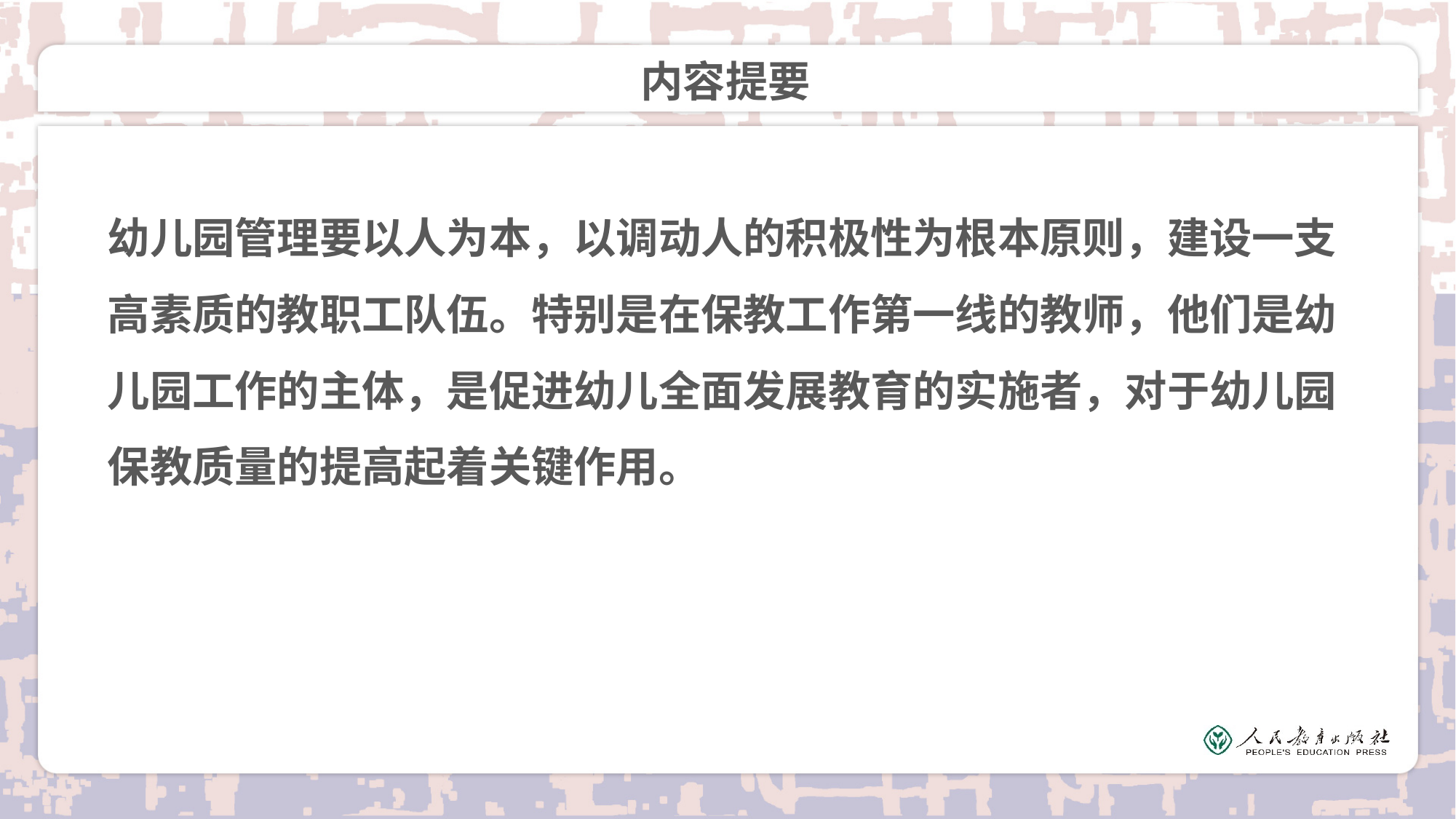

# 内容提要
幼儿园管理要以人为本，以调动人的积极性为根本原则，建设一支高素质的教职工队伍。特别是在保教工作第一线的教师，他们是幼儿园工作的主体，是促进幼儿全面发展教育的实施者，对于幼儿园保教质量的提高起着关键作用。